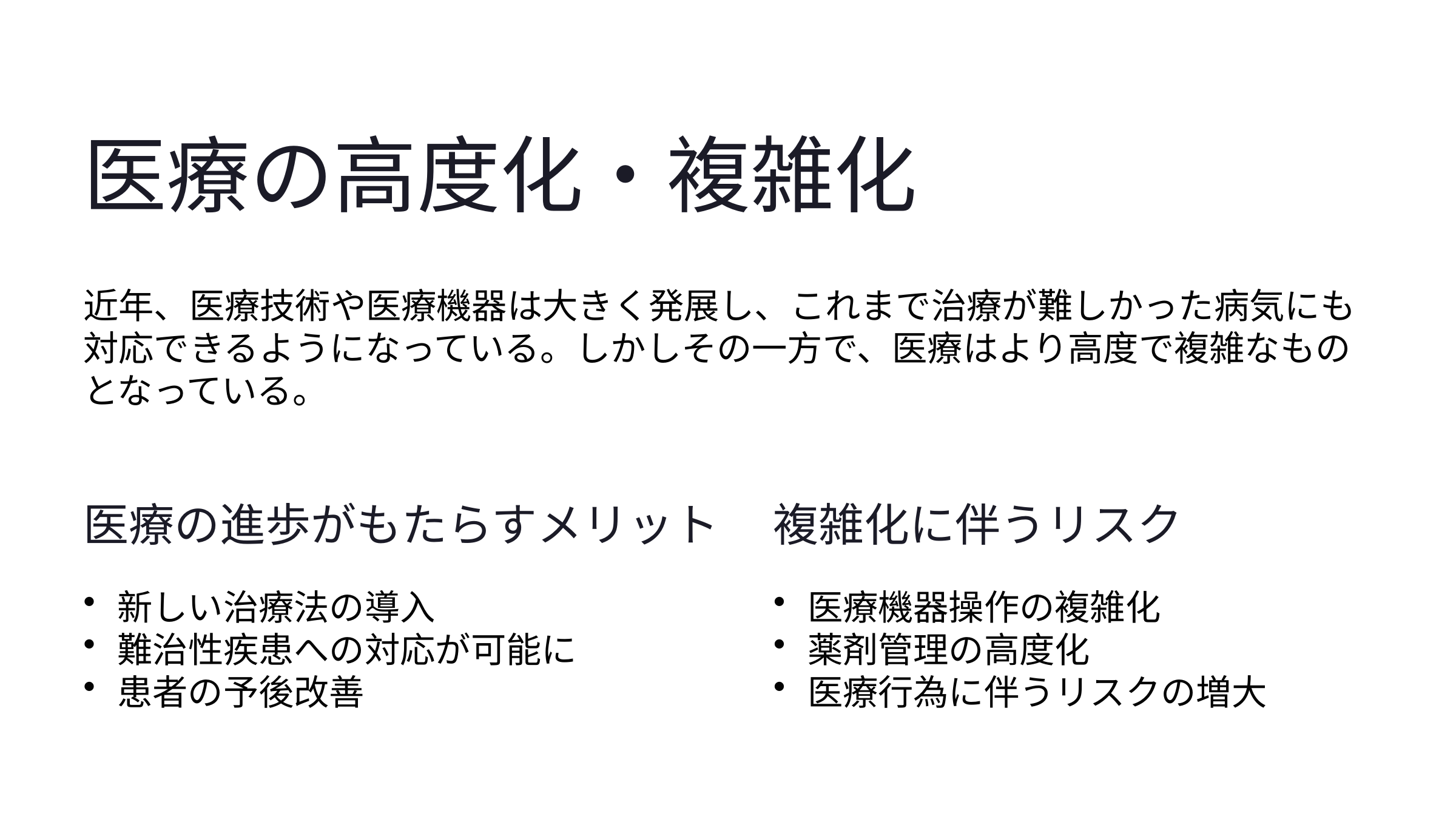

医療の高度化・複雑化
近年、医療技術や医療機器は大きく発展し、これまで治療が難しかった病気にも対応できるようになっている。しかしその一方で、医療はより高度で複雑なものとなっている。
医療の進歩がもたらすメリット
複雑化に伴うリスク
新しい治療法の導入
難治性疾患への対応が可能に
患者の予後改善
医療機器操作の複雑化
薬剤管理の高度化
医療行為に伴うリスクの増大